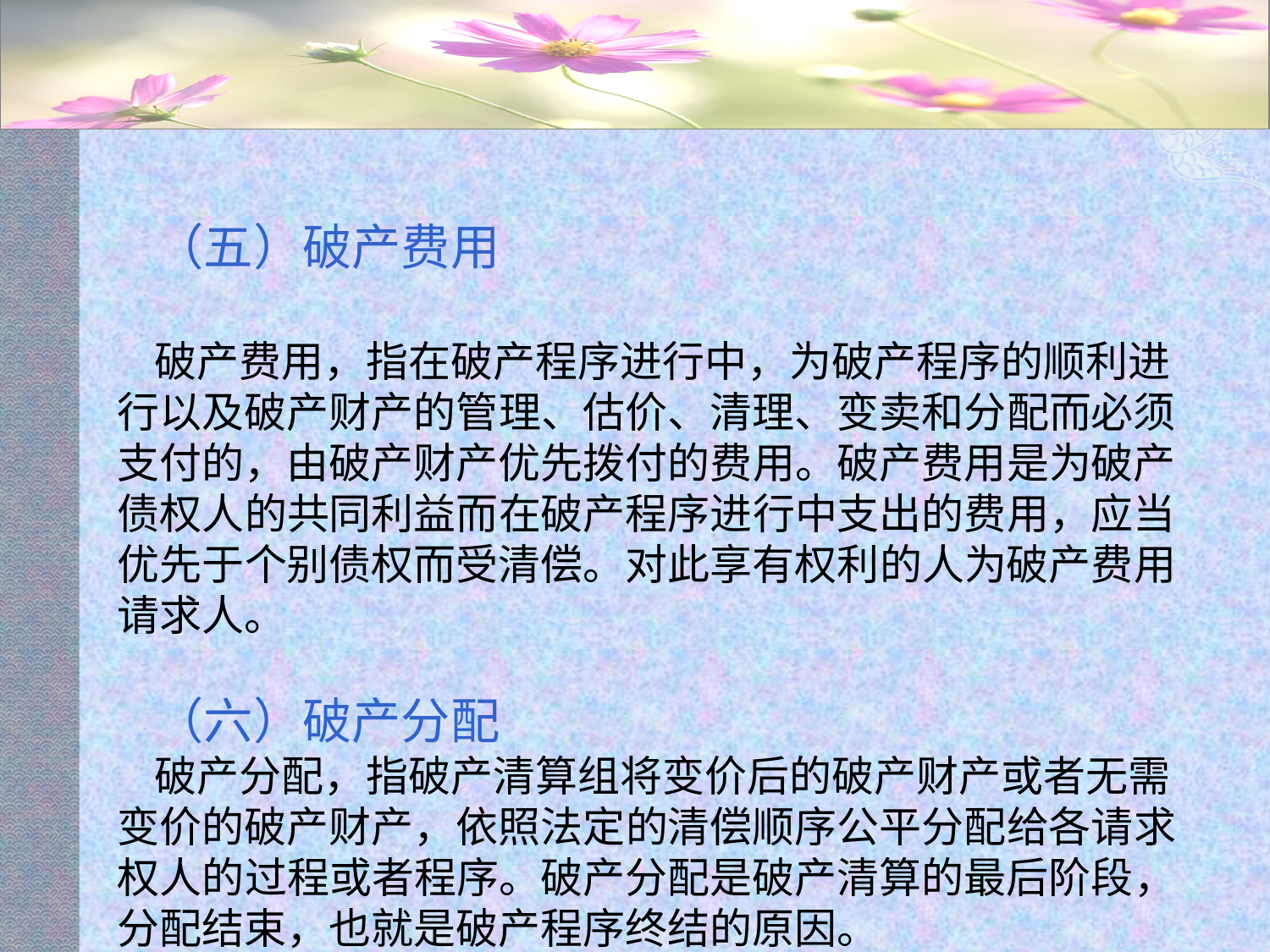

#
（五）破产费用

破产费用，指在破产程序进行中，为破产程序的顺利进行以及破产财产的管理、估价、清理、变卖和分配而必须支付的，由破产财产优先拨付的费用。破产费用是为破产债权人的共同利益而在破产程序进行中支出的费用，应当优先于个别债权而受清偿。对此享有权利的人为破产费用请求人。

（六）破产分配
破产分配，指破产清算组将变价后的破产财产或者无需变价的破产财产，依照法定的清偿顺序公平分配给各请求权人的过程或者程序。破产分配是破产清算的最后阶段，分配结束，也就是破产程序终结的原因。